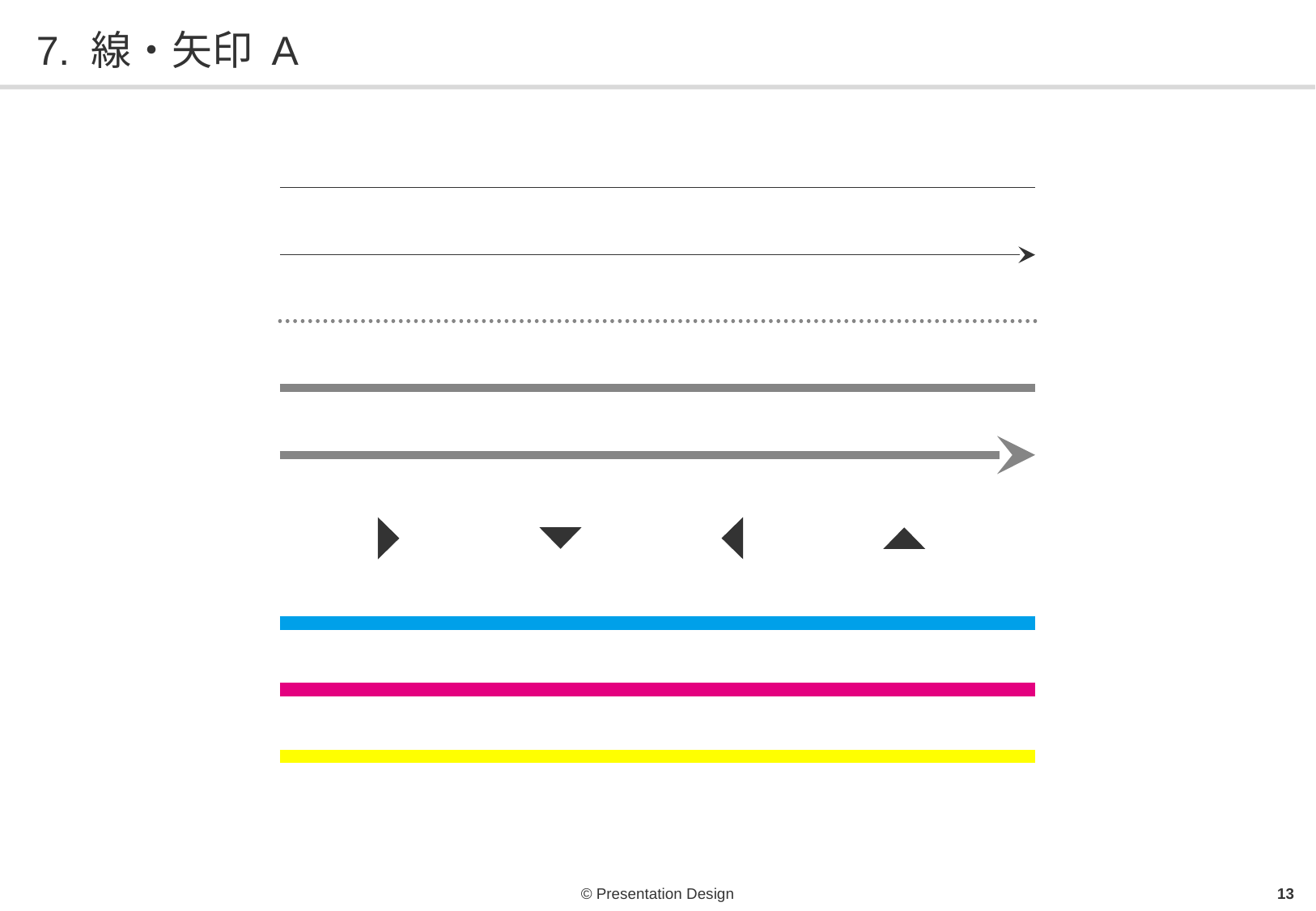

# 7. 線・矢印 A

© Presentation Design
13